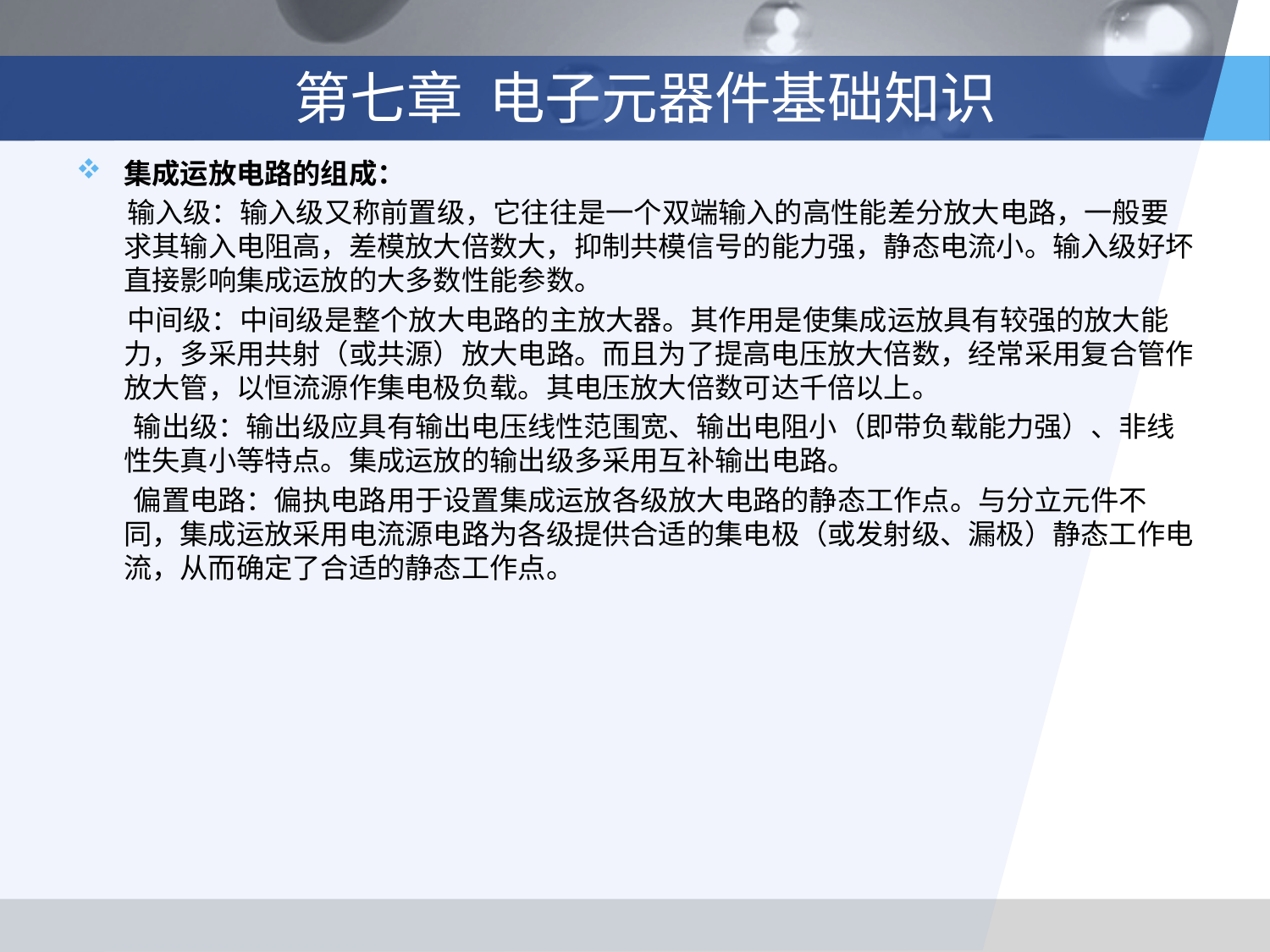

# 第七章  电子元器件基础知识
集成运放电路的组成：
       输入级：输入级又称前置级，它往往是一个双端输入的高性能差分放大电路，一般要求其输入电阻高，差模放大倍数大，抑制共模信号的能力强，静态电流小。输入级好坏直接影响集成运放的大多数性能参数。
       中间级：中间级是整个放大电路的主放大器。其作用是使集成运放具有较强的放大能力，多采用共射（或共源）放大电路。而且为了提高电压放大倍数，经常采用复合管作放大管，以恒流源作集电极负载。其电压放大倍数可达千倍以上。
        输出级：输出级应具有输出电压线性范围宽、输出电阻小（即带负载能力强）、非线性失真小等特点。集成运放的输出级多采用互补输出电路。
        偏置电路：偏执电路用于设置集成运放各级放大电路的静态工作点。与分立元件不同，集成运放采用电流源电路为各级提供合适的集电极（或发射级、漏极）静态工作电流，从而确定了合适的静态工作点。